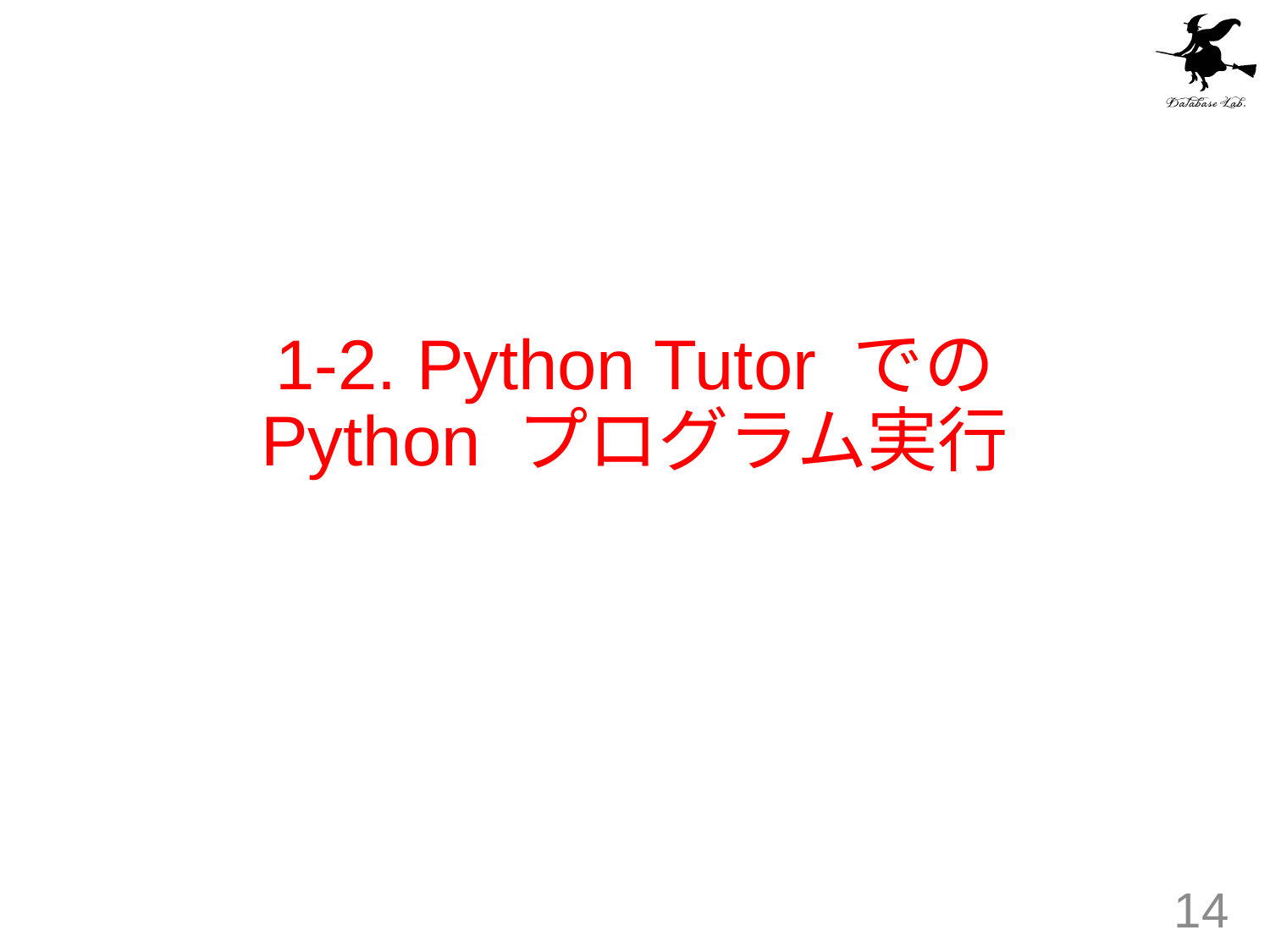

# 1-2. Python Tutor での Python プログラム実行

14